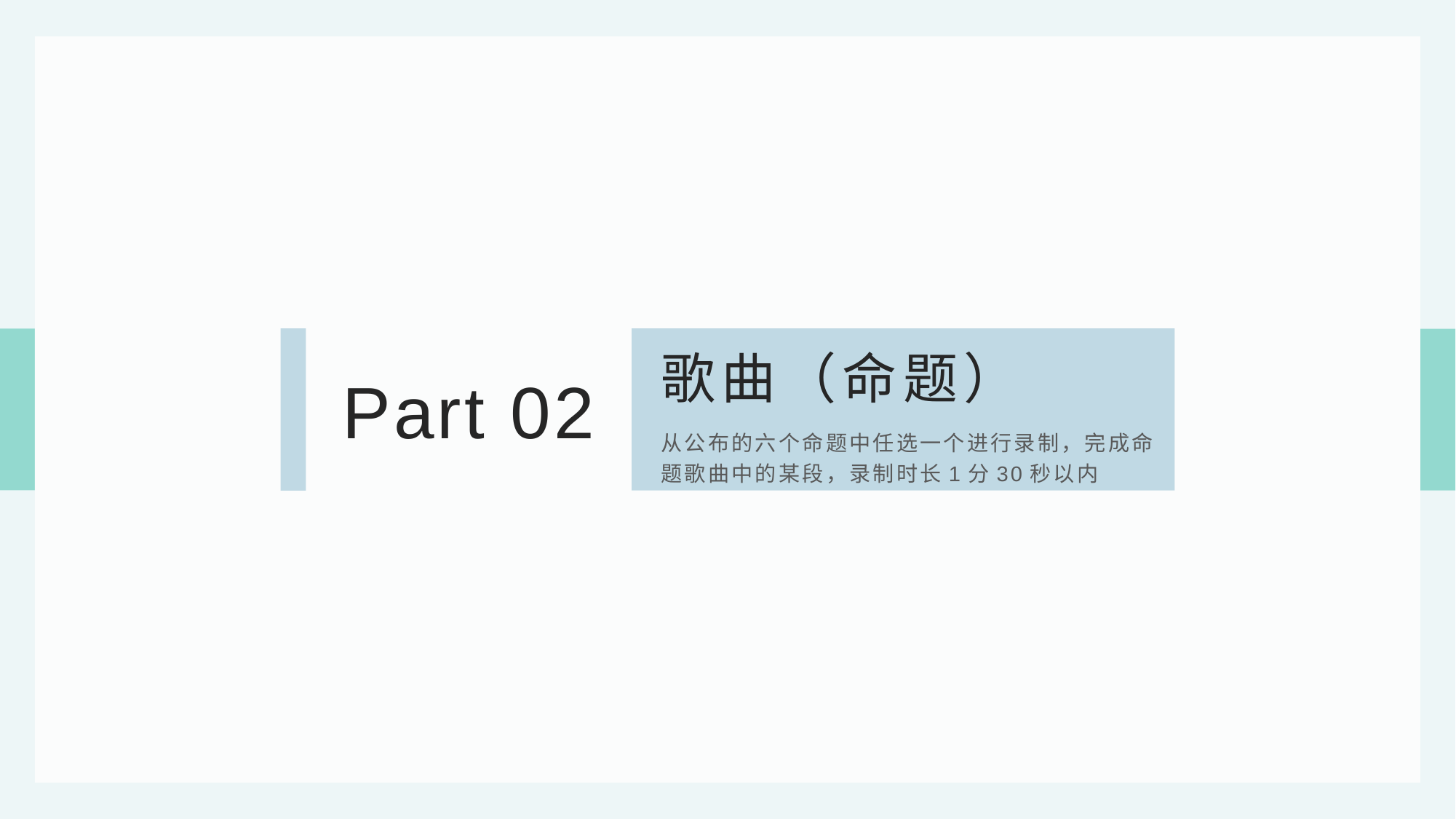

Part 02
歌曲（命题）

从公布的六个命题中任选一个进行录制，完成命题歌曲中的某段，录制时长1分30秒以内